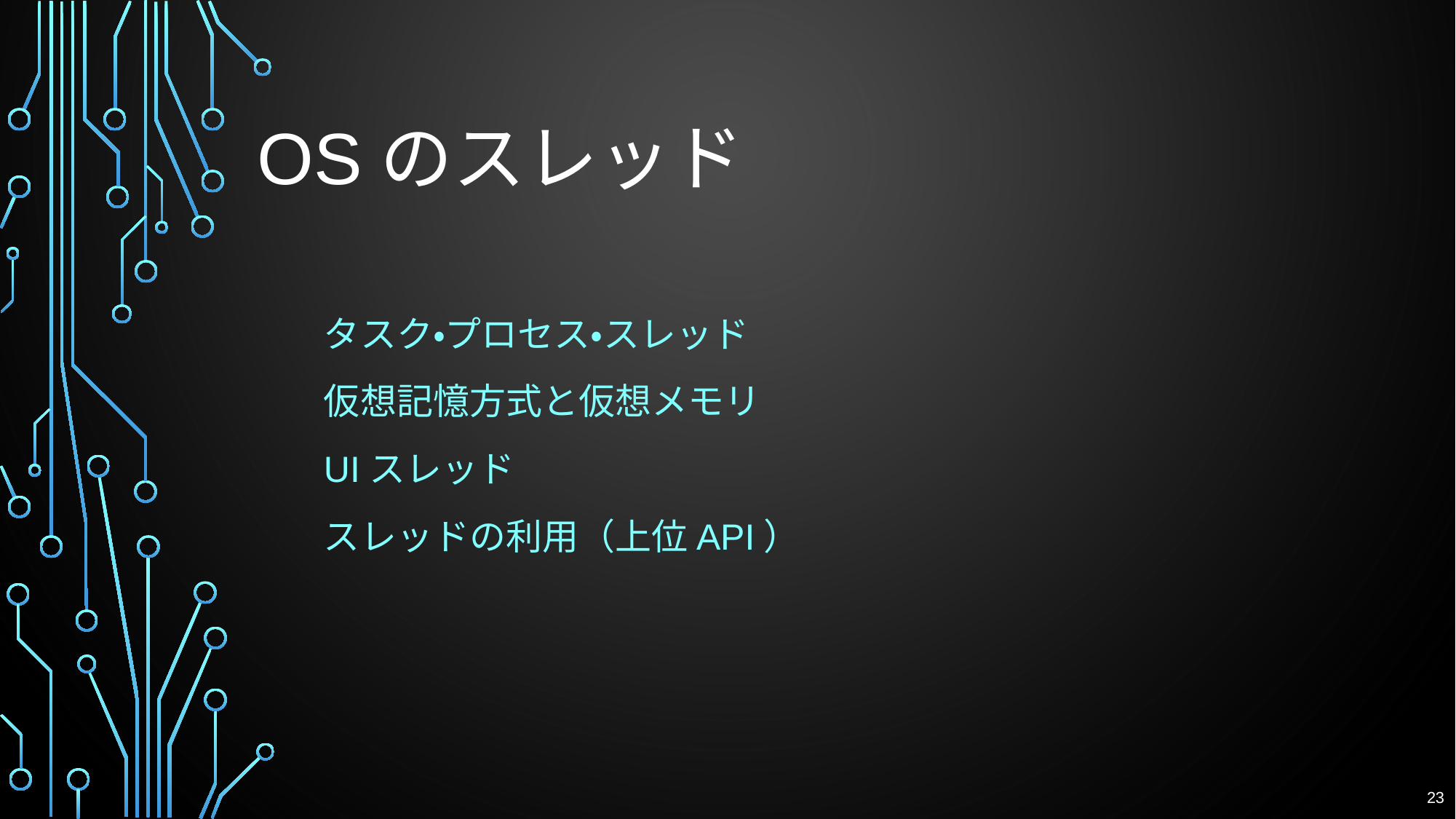

# OSのスレッド

タスク・プロセス・スレッド
仮想記憶方式と仮想メモリ
UIスレッド
スレッドの利用（上位API）
23